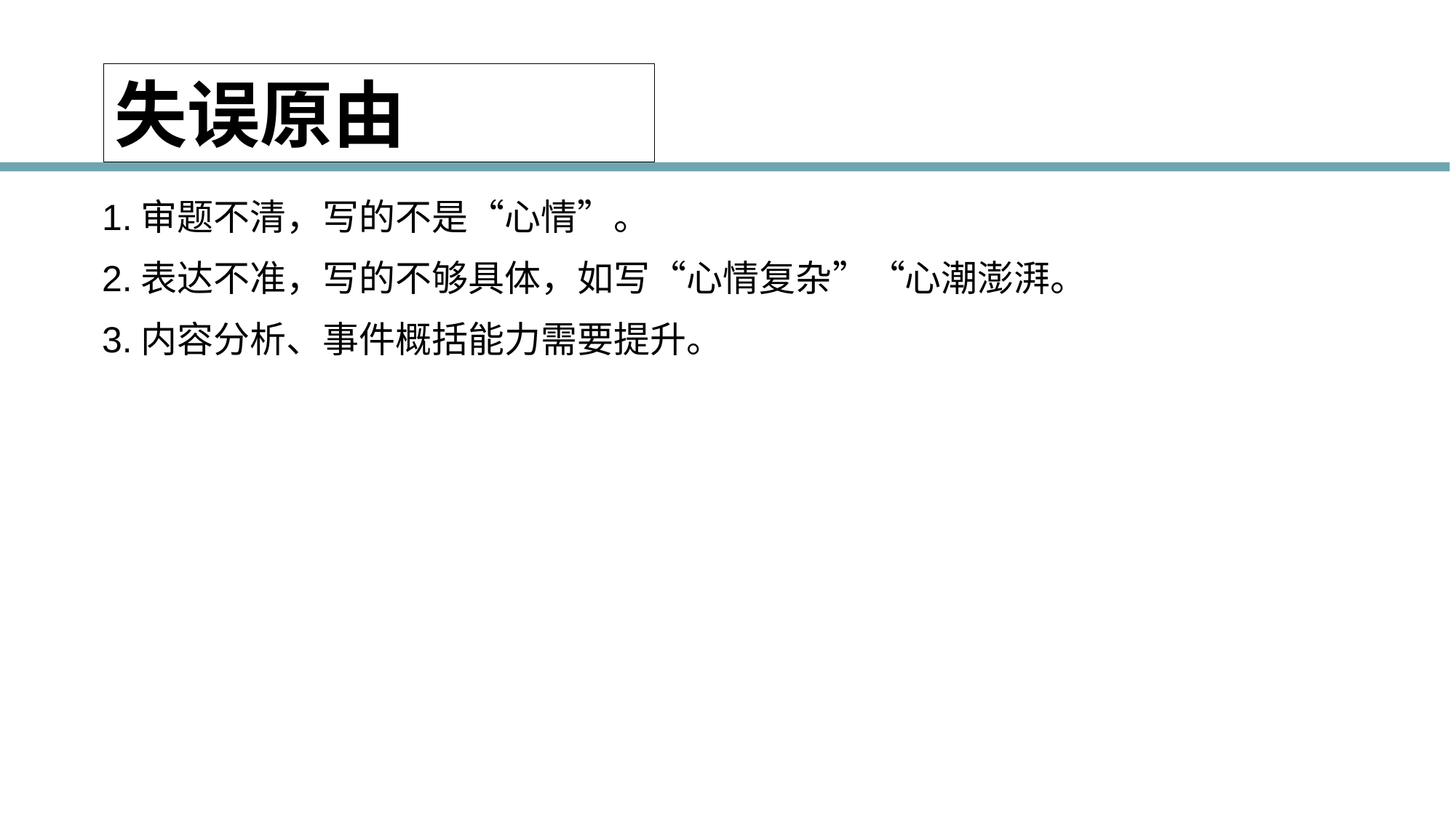

失误原由

1.审题不清，写的不是“心情”。
2.表达不准，写的不够具体，如写“心情复杂”“心潮澎湃。
3.内容分析、事件概括能力需要提升。